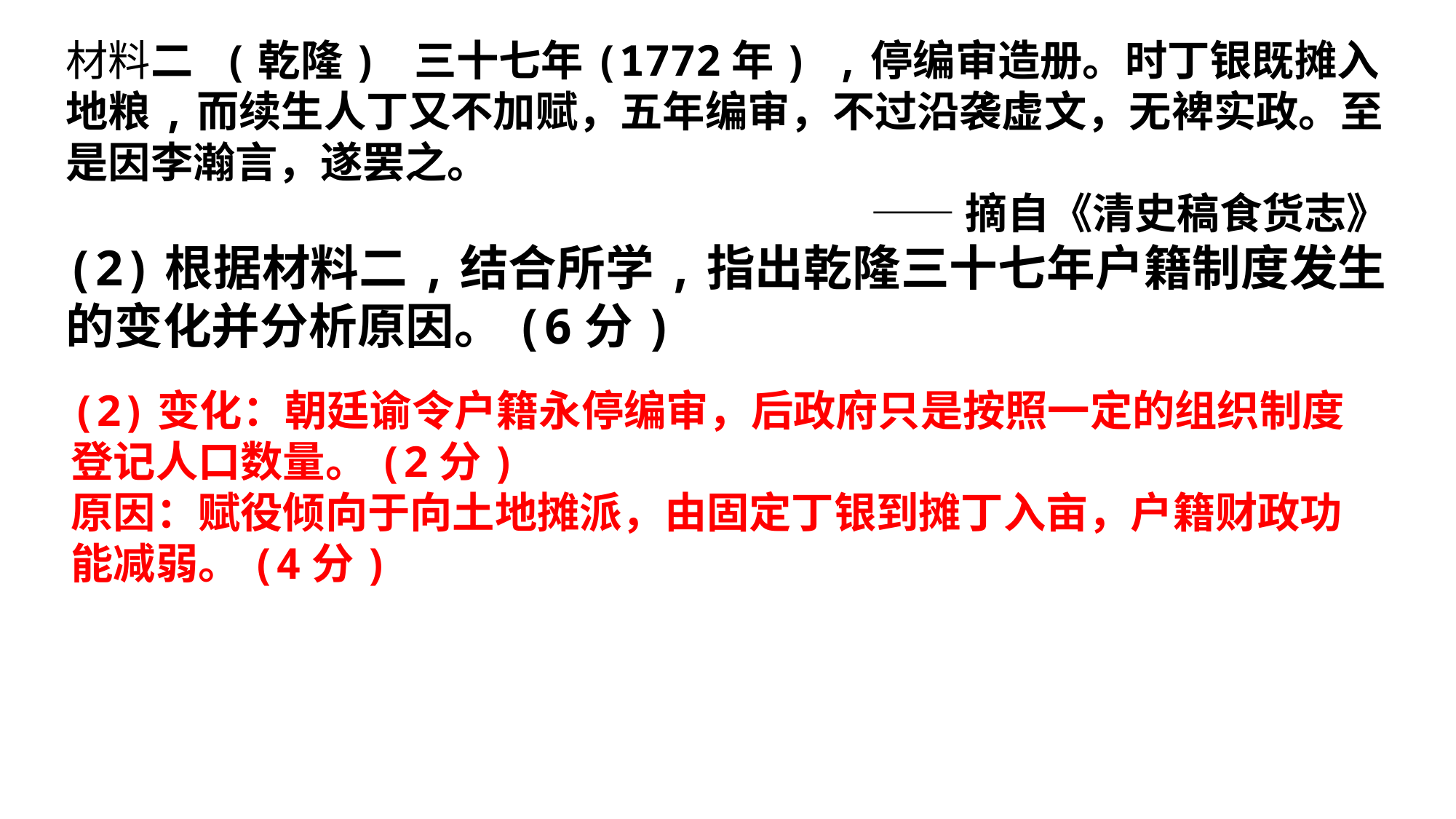

材料二  (乾隆) 三十七年(1772年) ,停编审造册。时丁银既摊入地粮,而续生人丁又不加赋，五年编审，不过沿袭虚文，无裨实政。至是因李瀚言，遂罢之。
——摘自《清史稿食货志》
(2)根据材料二,结合所学,指出乾隆三十七年户籍制度发生的变化并分析原因。(6分)
(2)变化：朝廷谕令户籍永停编审，后政府只是按照一定的组织制度登记人口数量。(2分)
原因：赋役倾向于向土地摊派，由固定丁银到摊丁入亩，户籍财政功能减弱。(4分)